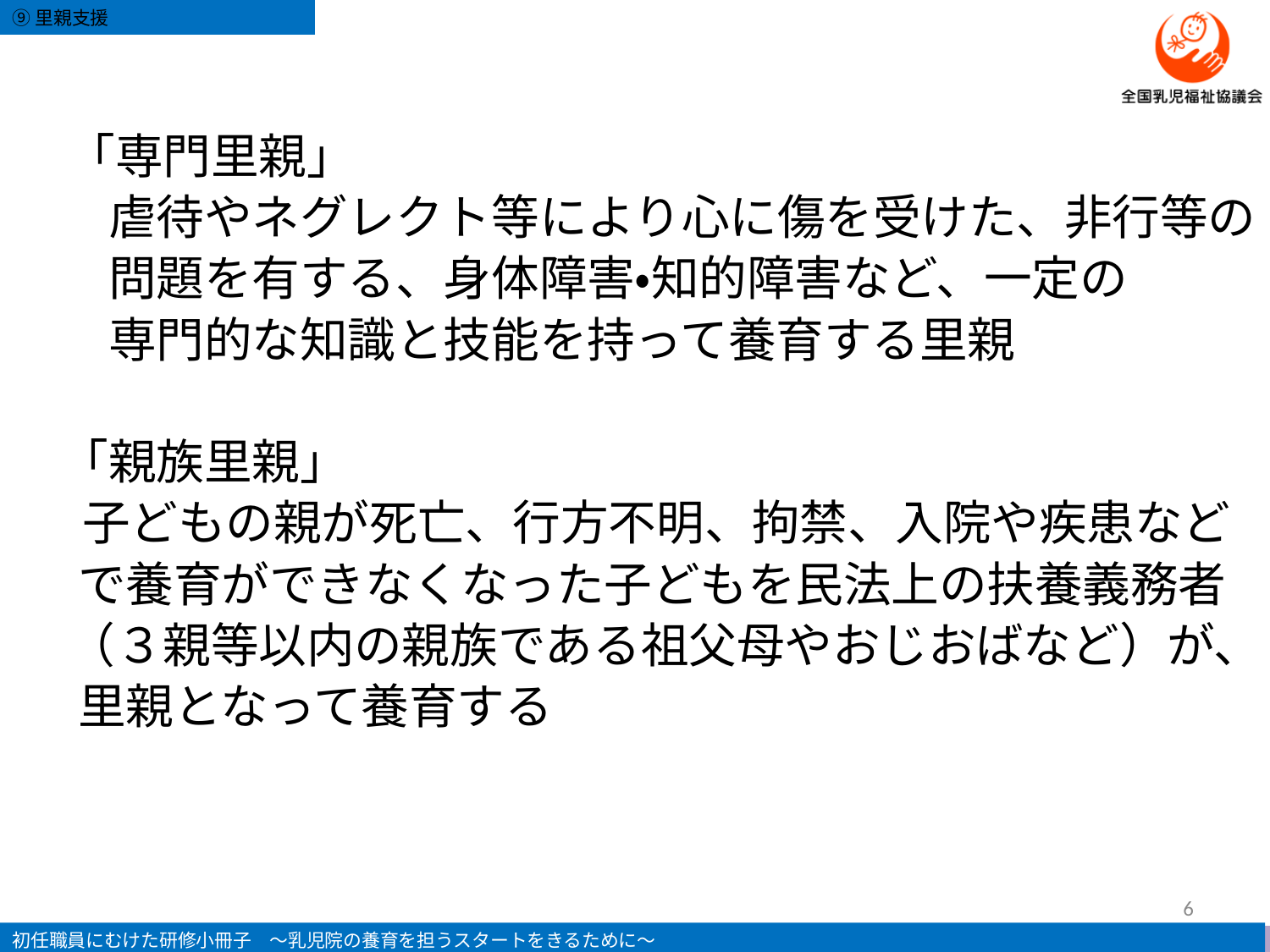

「専門里親」
　　虐待やネグレクト等により心に傷を受けた、非行等の
　　問題を有する、身体障害・知的障害など、一定の
　　専門的な知識と技能を持って養育する里親

　「親族里親」
　  子どもの親が死亡、行方不明、拘禁、入院や疾患など
     で養育ができなくなった子どもを民法上の扶養義務者
    （３親等以内の親族である祖父母やおじおばなど）が、
     里親となって養育する
6